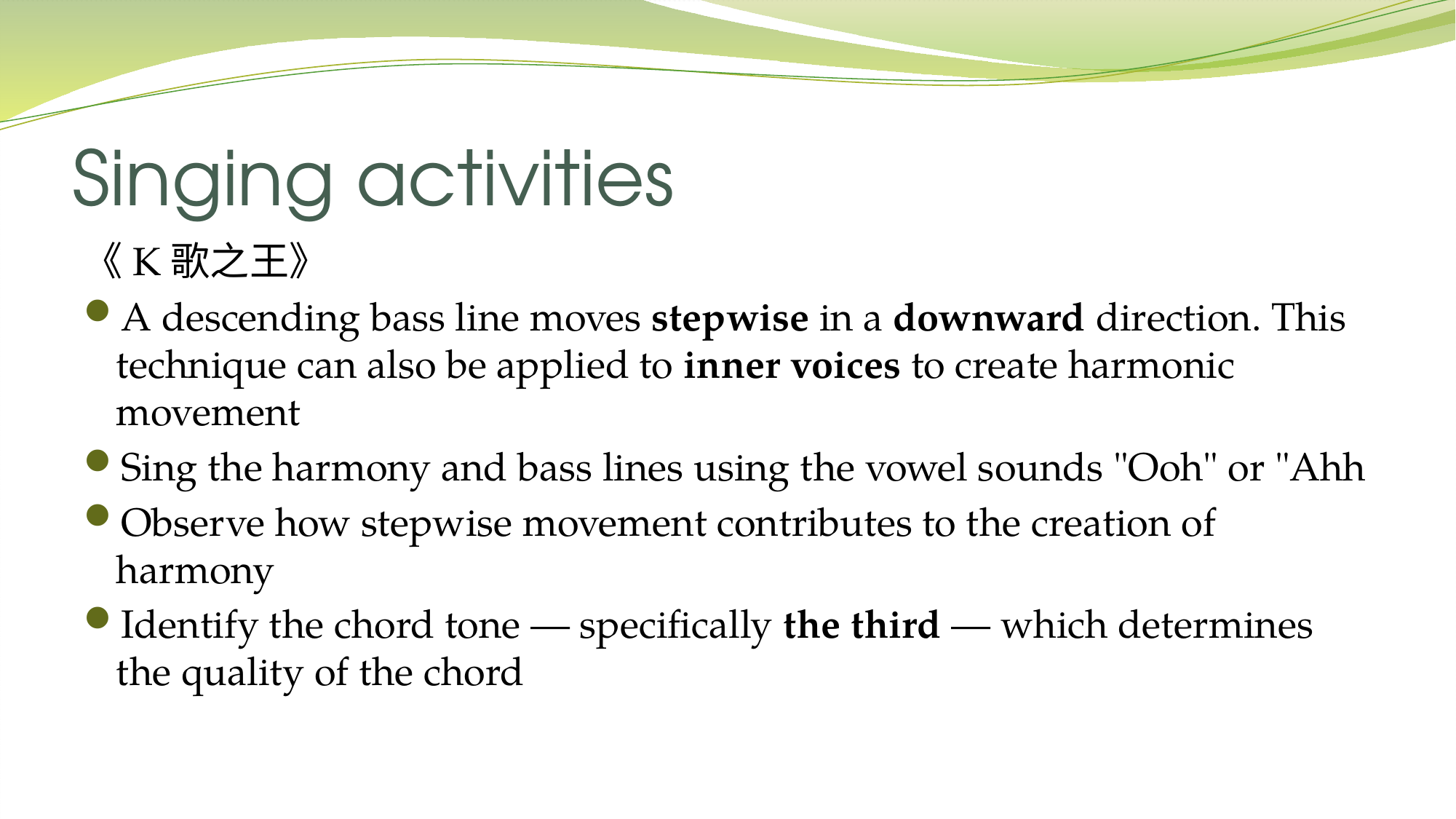

# Singing activities
《K歌之王》
A descending bass line moves stepwise in a downward direction. This technique can also be applied to inner voices to create harmonic movement
Sing the harmony and bass lines using the vowel sounds "Ooh" or "Ahh
Observe how stepwise movement contributes to the creation of harmony
Identify the chord tone — specifically the third — which determines the quality of the chord